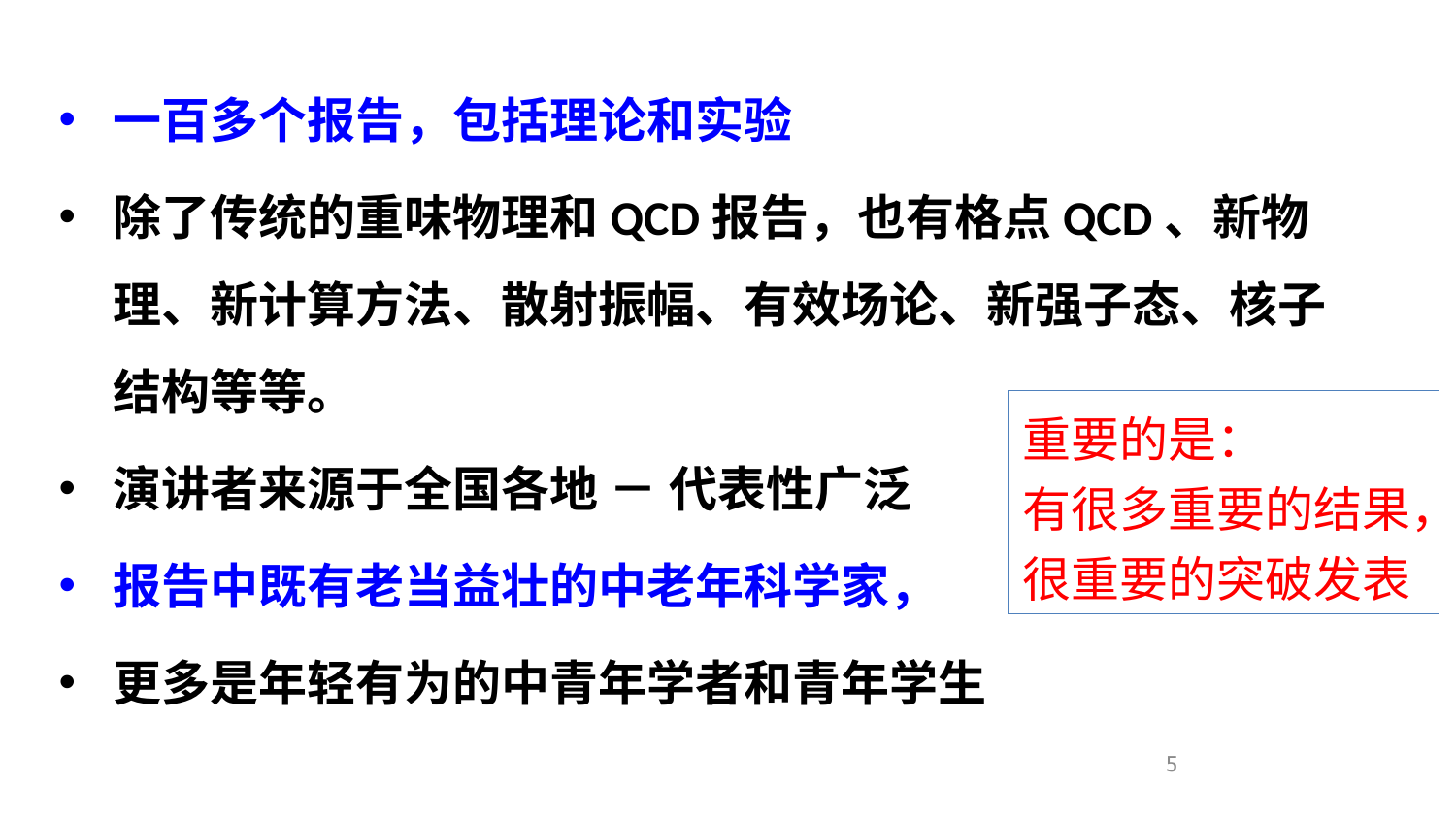

一百多个报告，包括理论和实验
除了传统的重味物理和QCD报告，也有格点QCD、新物理、新计算方法、散射振幅、有效场论、新强子态、核子结构等等。
演讲者来源于全国各地 － 代表性广泛
报告中既有老当益壮的中老年科学家，
更多是年轻有为的中青年学者和青年学生

重要的是：
有很多重要的结果，
很重要的突破发表
5